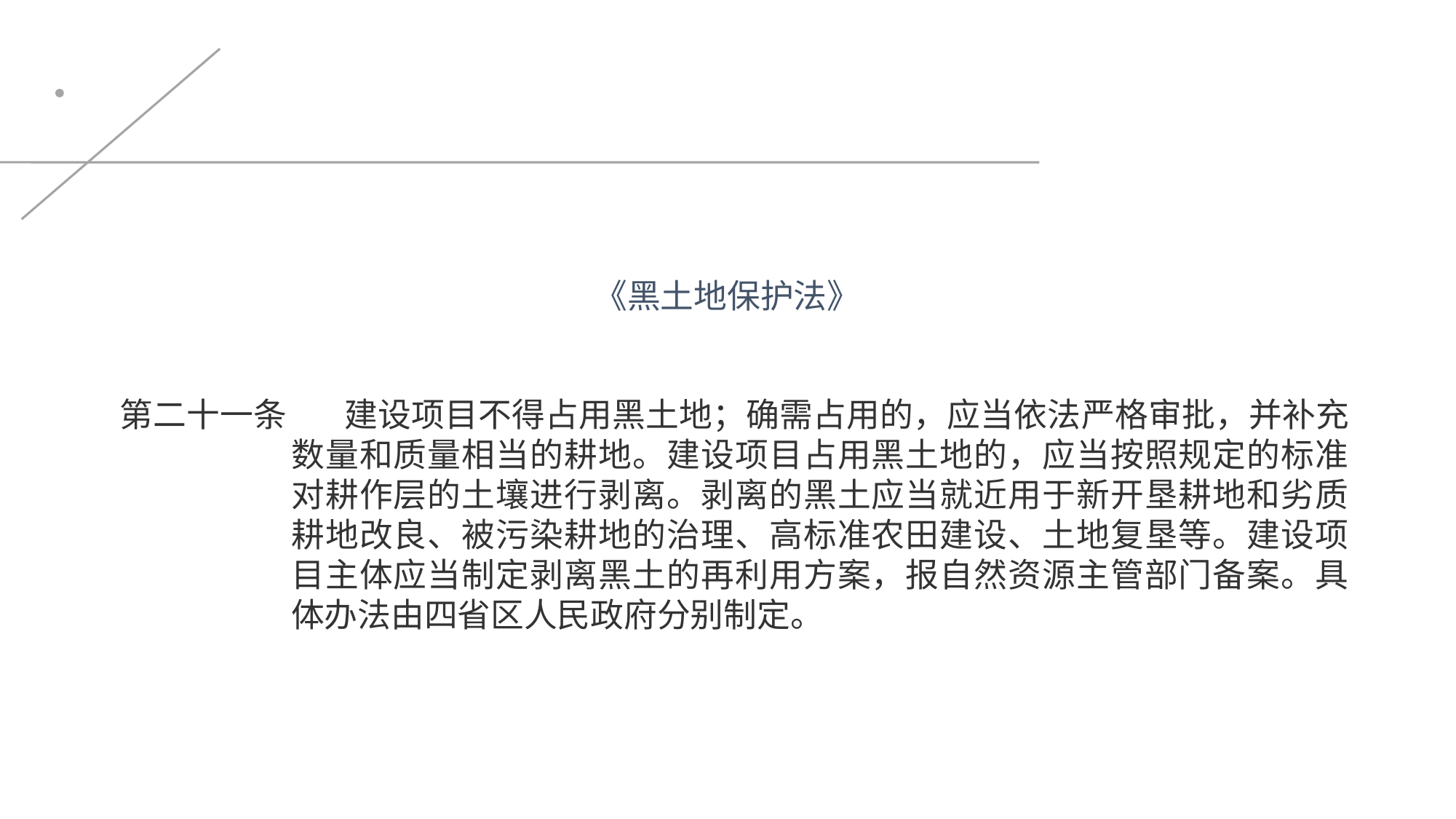

# 《黑土地保护法》
第二十一条   　建设项目不得占用黑土地；确需占用的，应当依法严格审批，并补充数量和质量相当的耕地。建设项目占用黑土地的，应当按照规定的标准对耕作层的土壤进行剥离。剥离的黑土应当就近用于新开垦耕地和劣质耕地改良、被污染耕地的治理、高标准农田建设、土地复垦等。建设项目主体应当制定剥离黑土的再利用方案，报自然资源主管部门备案。具体办法由四省区人民政府分别制定。